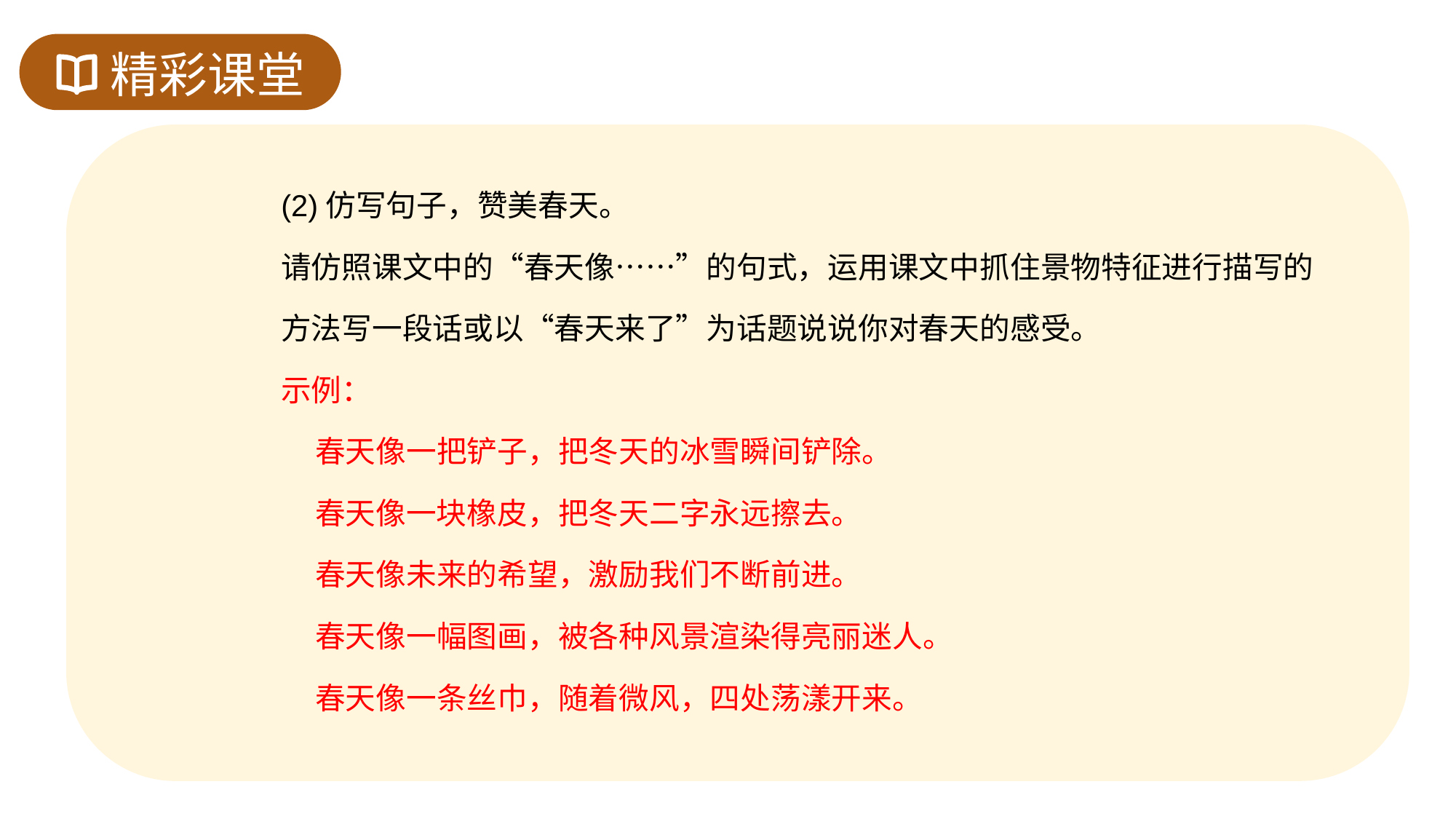

精彩课堂

(2)仿写句子，赞美春天。
请仿照课文中的“春天像……”的句式，运用课文中抓住景物特征进行描写的方法写一段话或以“春天来了”为话题说说你对春天的感受。
示例：
    春天像一把铲子，把冬天的冰雪瞬间铲除。
    春天像一块橡皮，把冬天二字永远擦去。
    春天像未来的希望，激励我们不断前进。
    春天像一幅图画，被各种风景渲染得亮丽迷人。
    春天像一条丝巾，随着微风，四处荡漾开来。